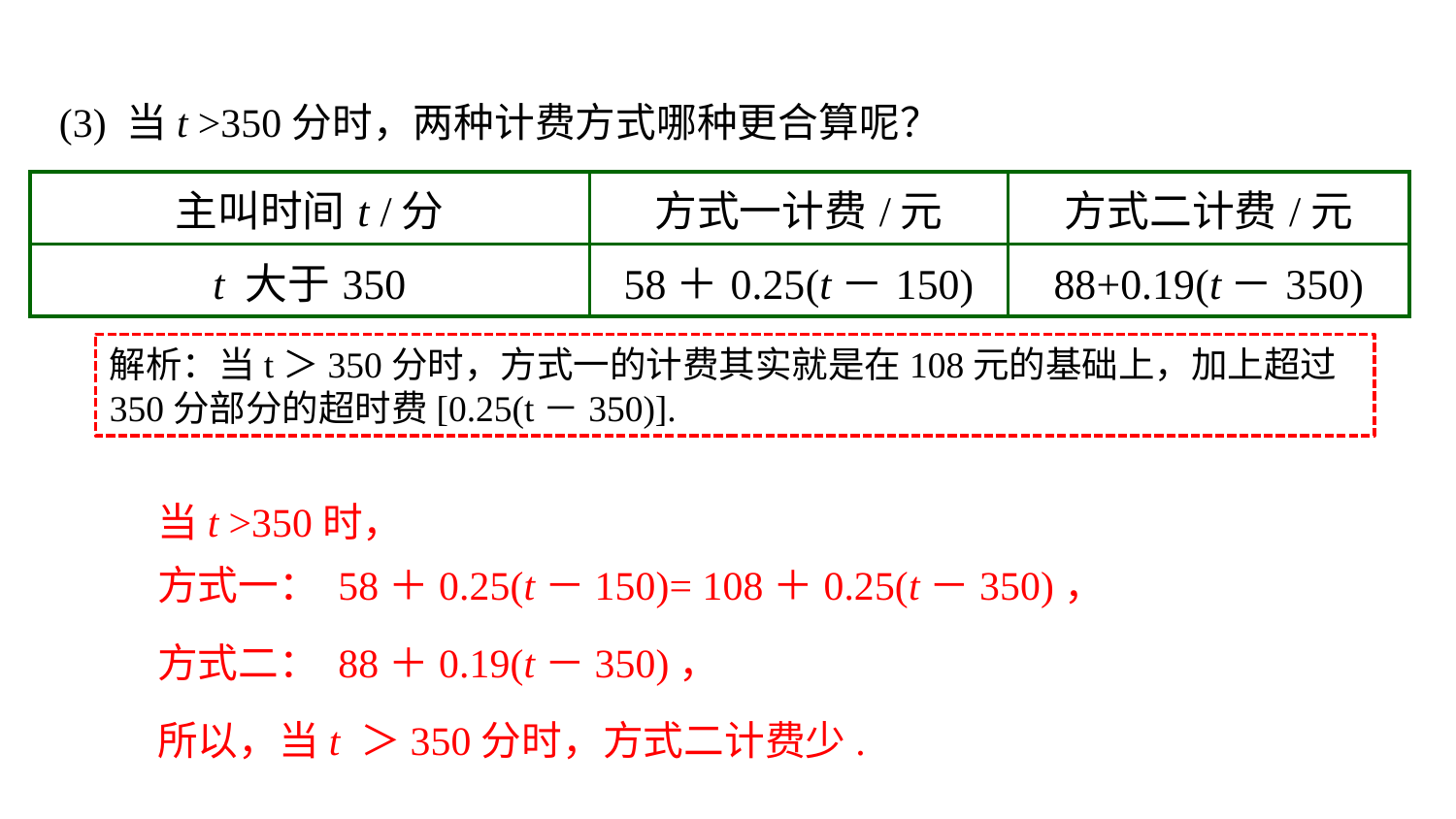

(3) 当t >350分时，两种计费方式哪种更合算呢？
| 主叫时间t /分 | 方式一计费/元 | 方式二计费/元 |
| --- | --- | --- |
| t 大于350 | 58＋0.25(t－150) | 88+0.19(t－350) |
解析：当t＞350分时，方式一的计费其实就是在108元的基础上，加上超过350分部分的超时费[0.25(t－350)].
        当t >350时，
        方式一： 58＋0.25(t－150)= 108＋0.25(t－350)，
        方式二： 88＋0.19(t－350)，
        所以，当t ＞350分时，方式二计费少.